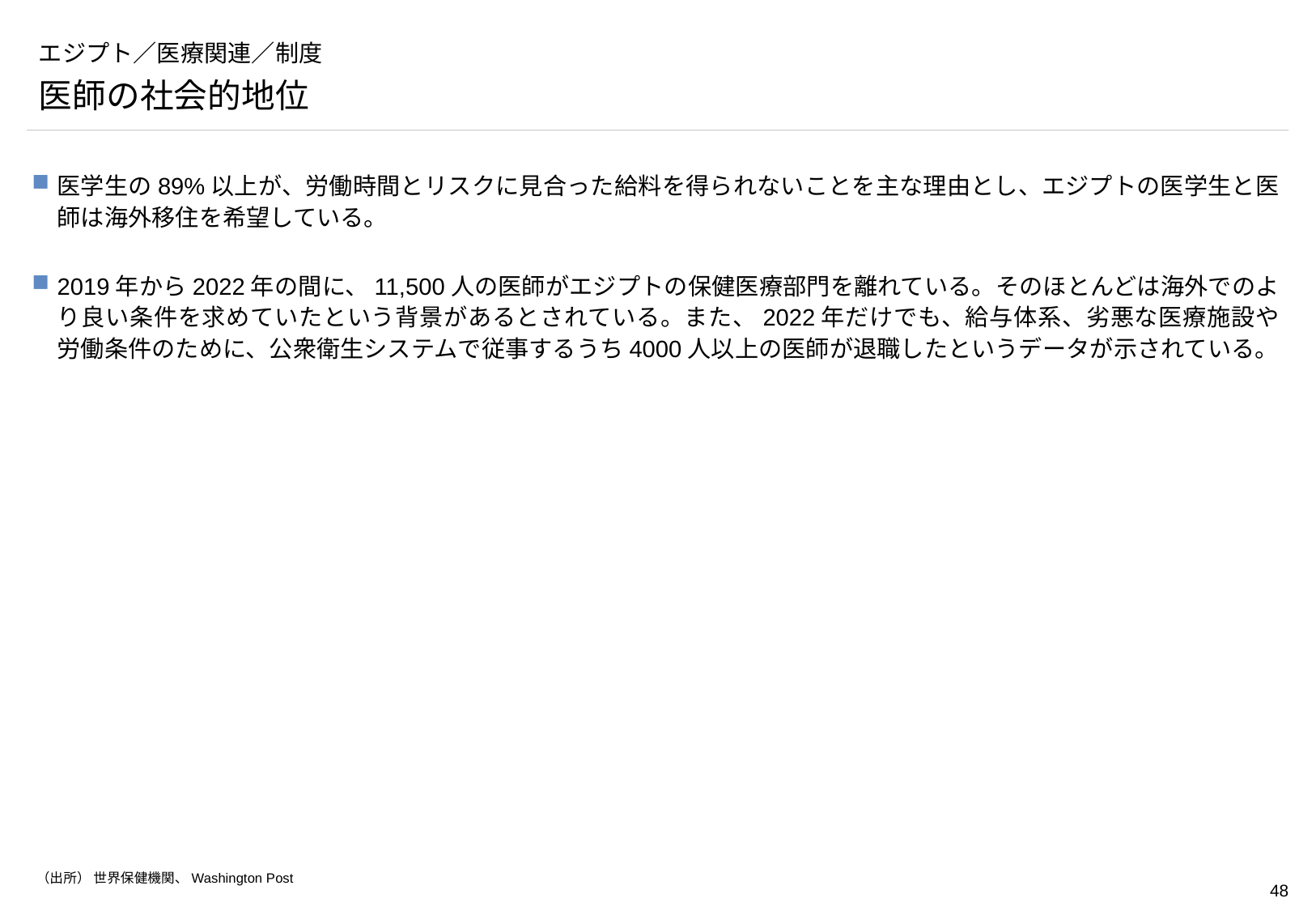

# エジプト／医療関連／制度
医師の社会的地位
医学生の89%以上が、労働時間とリスクに見合った給料を得られないことを主な理由とし、エジプトの医学生と医師は海外移住を希望している。

2019年から2022年の間に、11,500人の医師がエジプトの保健医療部門を離れている。そのほとんどは海外でのより良い条件を求めていたという背景があるとされている。また、2022年だけでも、給与体系、劣悪な医療施設や労働条件のために、公衆衛生システムで従事するうち4000人以上の医師が退職したというデータが示されている。

（出所） 世界保健機関、Washington Post